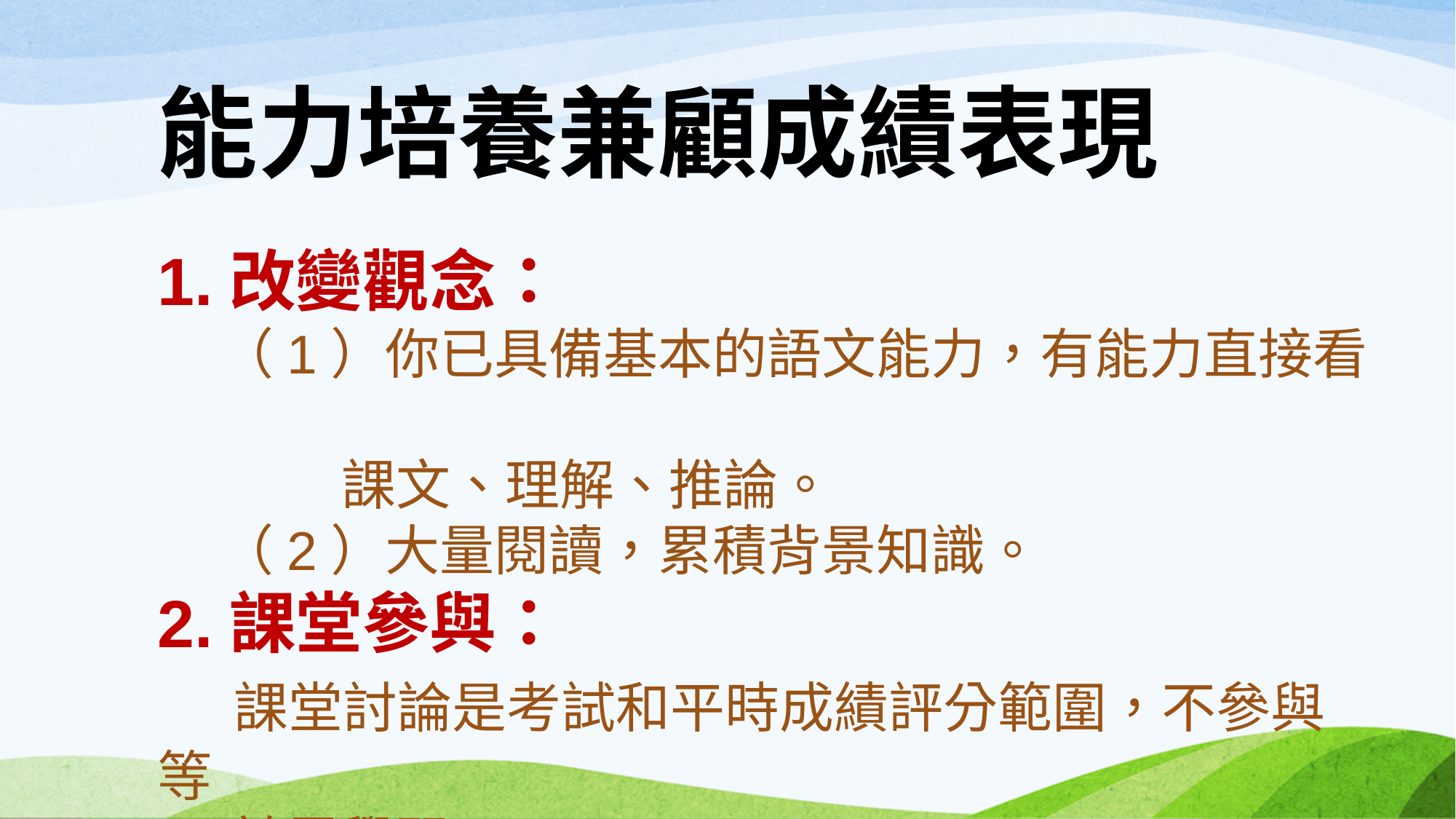

能力培養兼顧成績表現
1.改變觀念：
    （1）你已具備基本的語文能力，有能力直接看
              課文、理解、推論。
    （2）大量閱讀，累積背景知識。
2.課堂參與：
    課堂討論是考試和平時成績評分範圍，不參與等
     於零學習。